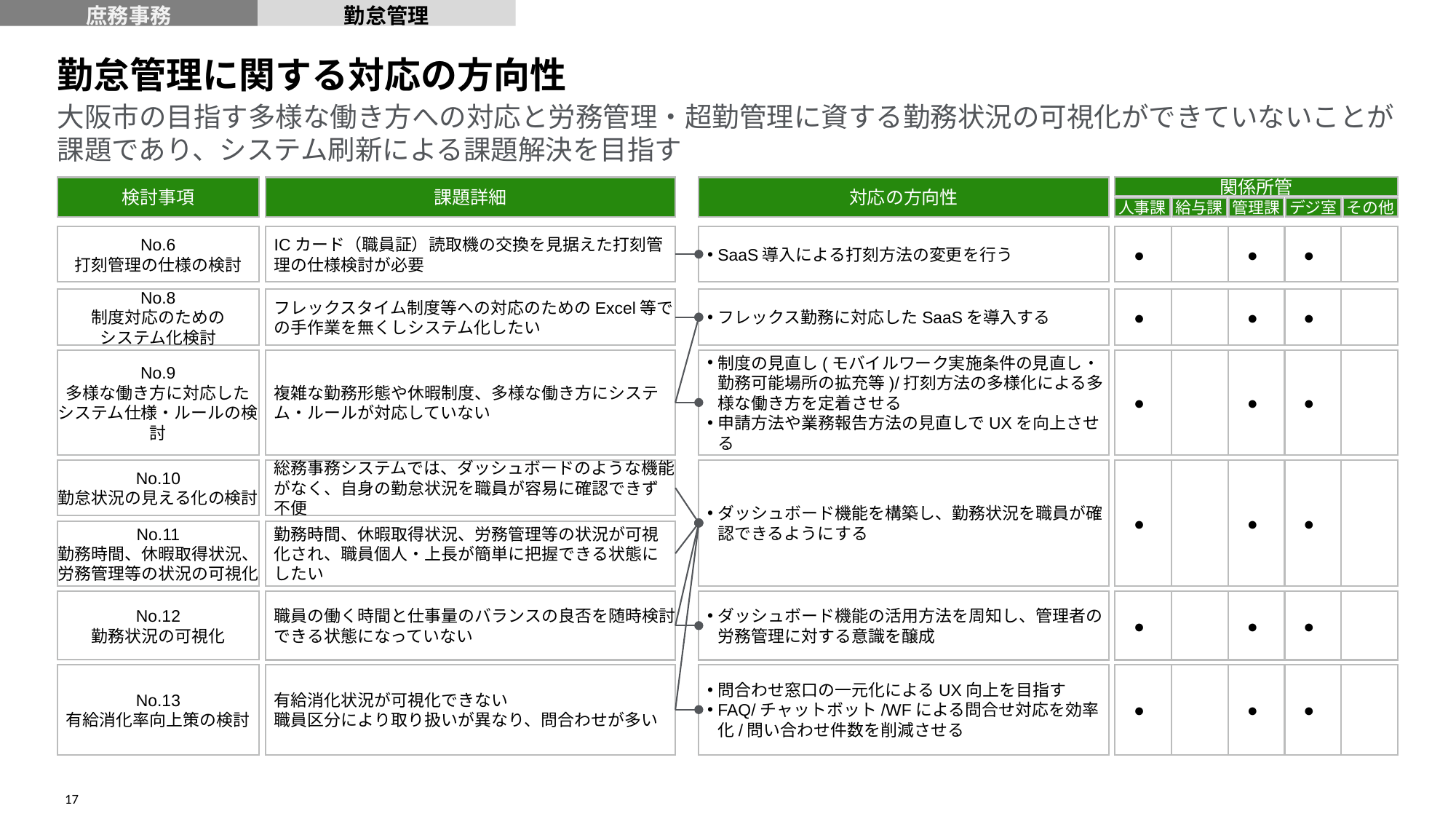

庶務事務
勤怠管理
勤怠管理に関する対応の方向性
# 大阪市の目指す多様な働き方への対応と労務管理・超勤管理に資する勤務状況の可視化ができていないことが課題であり、システム刷新による課題解決を目指す
検討事項
課題詳細
対応の方向性
関係所管
人事課
給与課
管理課
デジ室
その他
No.6
打刻管理の仕様の検討
ICカード（職員証）読取機の交換を見据えた打刻管理の仕様検討が必要
SaaS導入による打刻方法の変更を行う
●

●
●

No.8
制度対応のための
システム化検討
フレックスタイム制度等への対応のためのExcel等での手作業を無くしシステム化したい
フレックス勤務に対応したSaaSを導入する
●

●
●

No.9
多様な働き方に対応した
システム仕様・ルールの検討
複雑な勤務形態や休暇制度、多様な働き方にシステム・ルールが対応していない
制度の見直し(モバイルワーク実施条件の見直し・勤務可能場所の拡充等)/打刻方法の多様化による多様な働き方を定着させる
申請方法や業務報告方法の見直しでUXを向上させる
●

●
●

No.10
勤怠状況の見える化の検討
総務事務システムでは、ダッシュボードのような機能がなく、自身の勤怠状況を職員が容易に確認できず不便
ダッシュボード機能を構築し、勤務状況を職員が確認できるようにする
●

●
●

No.11
勤務時間、休暇取得状況、
労務管理等の状況の可視化
勤務時間、休暇取得状況、労務管理等の状況が可視化され、職員個人・上長が簡単に把握できる状態にしたい
No.12
勤務状況の可視化
職員の働く時間と仕事量のバランスの良否を随時検討できる状態になっていない
ダッシュボード機能の活用方法を周知し、管理者の労務管理に対する意識を醸成
●

●
●

●

●
●

No.13
有給消化率向上策の検討
有給消化状況が可視化できない
職員区分により取り扱いが異なり、問合わせが多い
問合わせ窓口の一元化によるUX向上を目指す
FAQ/チャットボット/WFによる問合せ対応を効率化/問い合わせ件数を削減させる
17